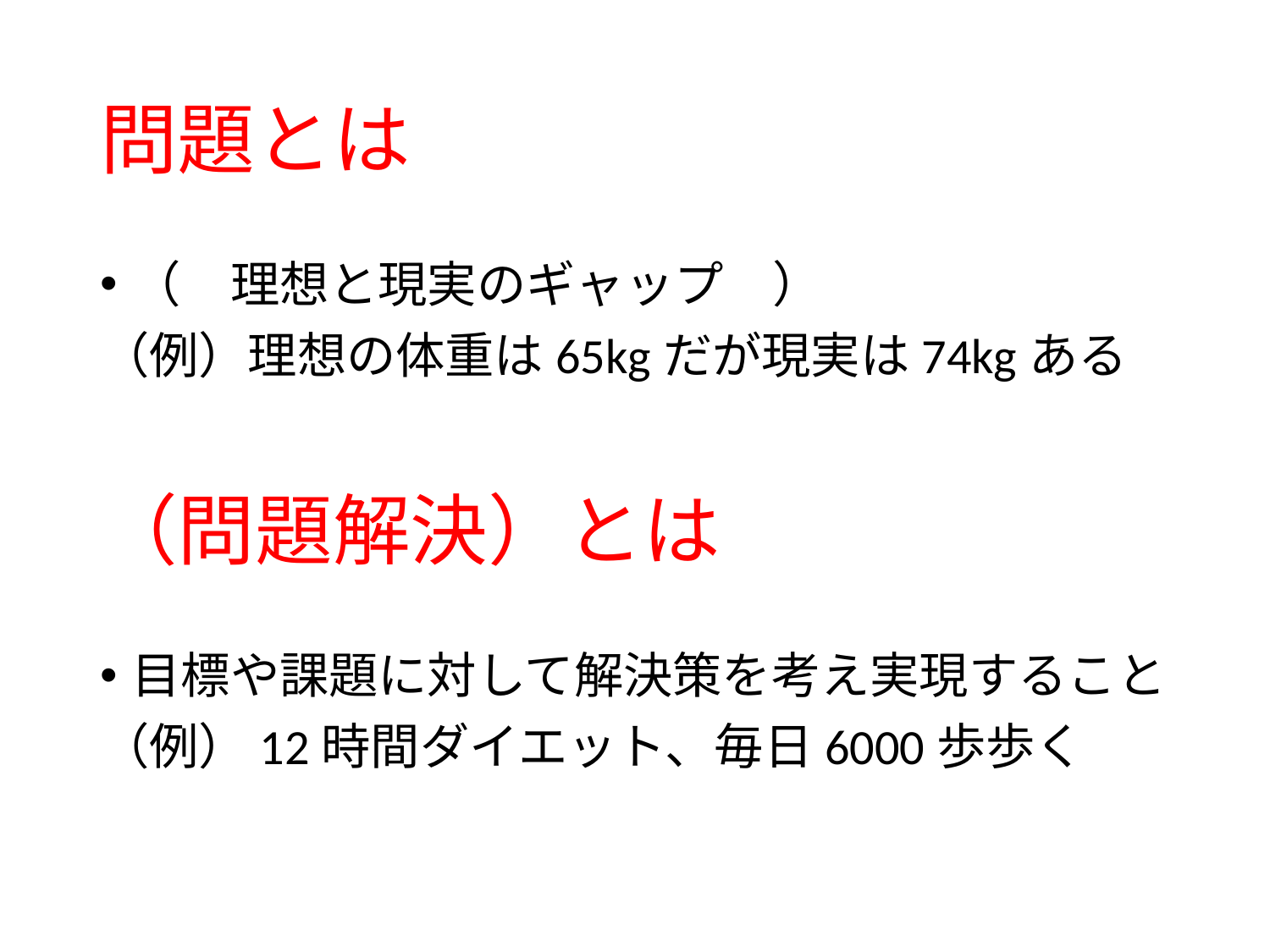

# 問題とは
（　理想と現実のギャップ　）
（例）理想の体重は65kgだが現実は74kgある
（問題解決）とは
目標や課題に対して解決策を考え実現すること
（例）12時間ダイエット、毎日6000歩歩く